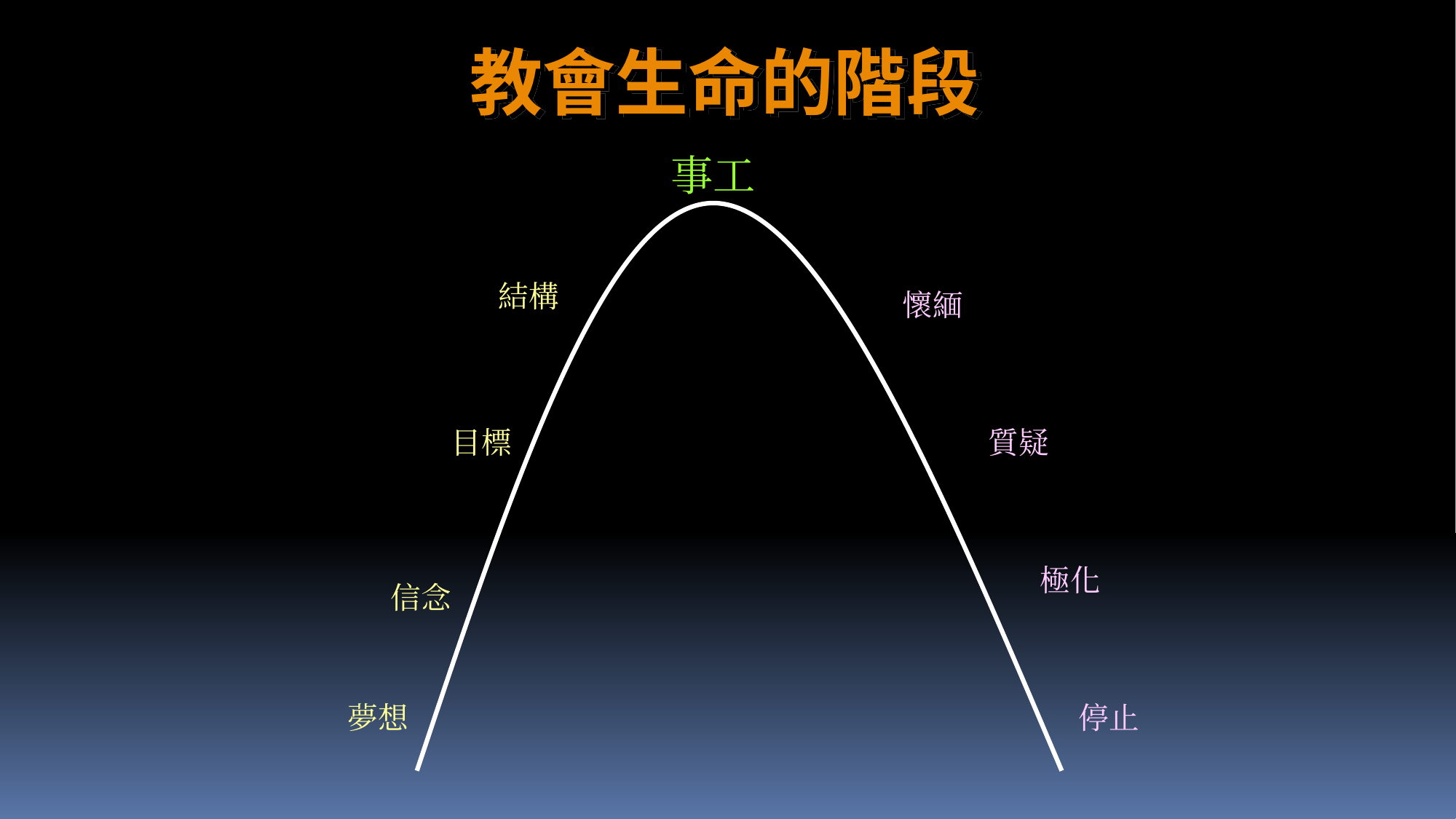

教會生命的階段
事工

結構
懷緬
目標
質疑
極化
信念
夢想
停止